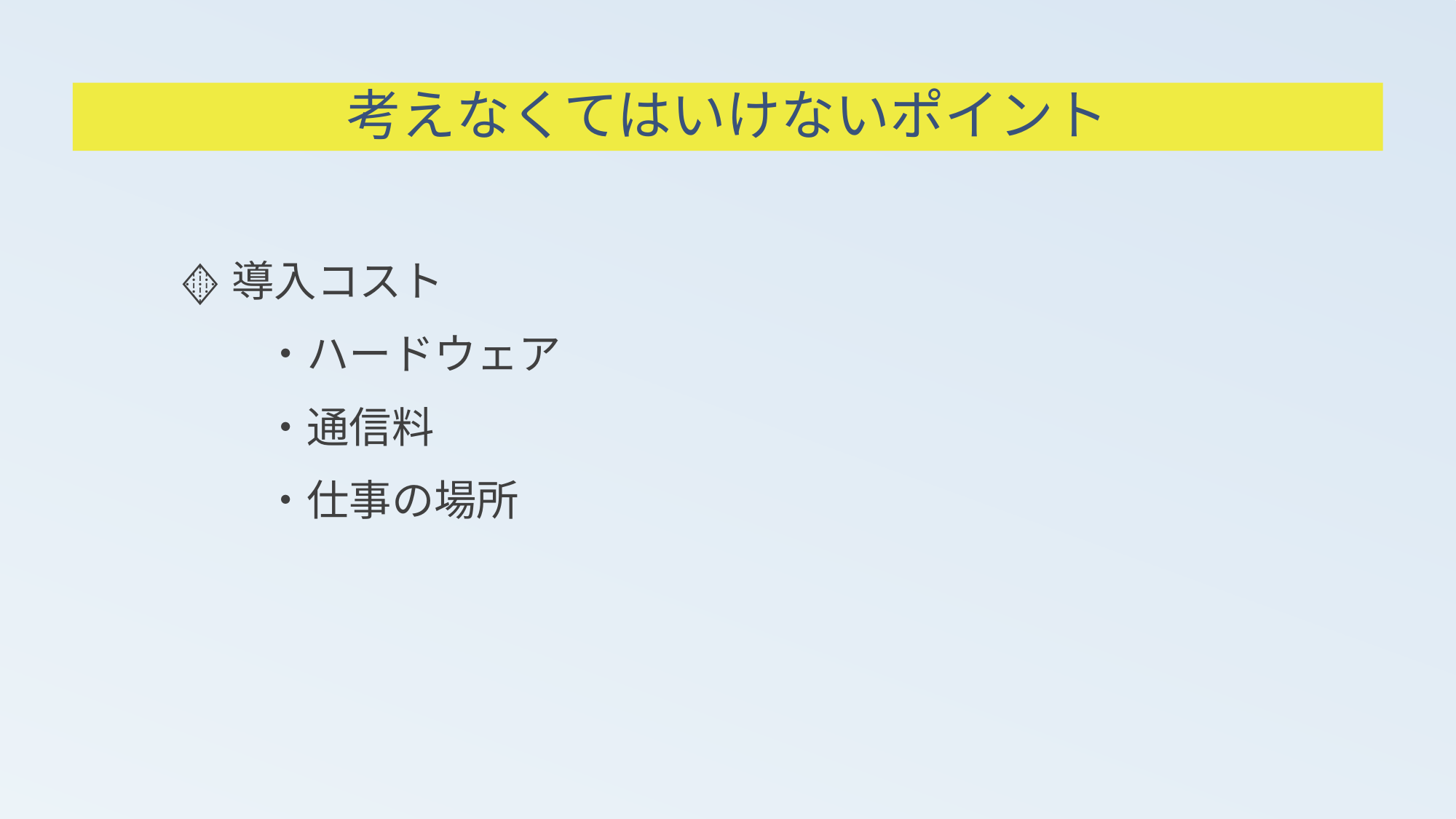

# 考えなくてはいけないポイント
🔶導入コスト
　　・ハードウェア
　　・通信料
　　・仕事の場所